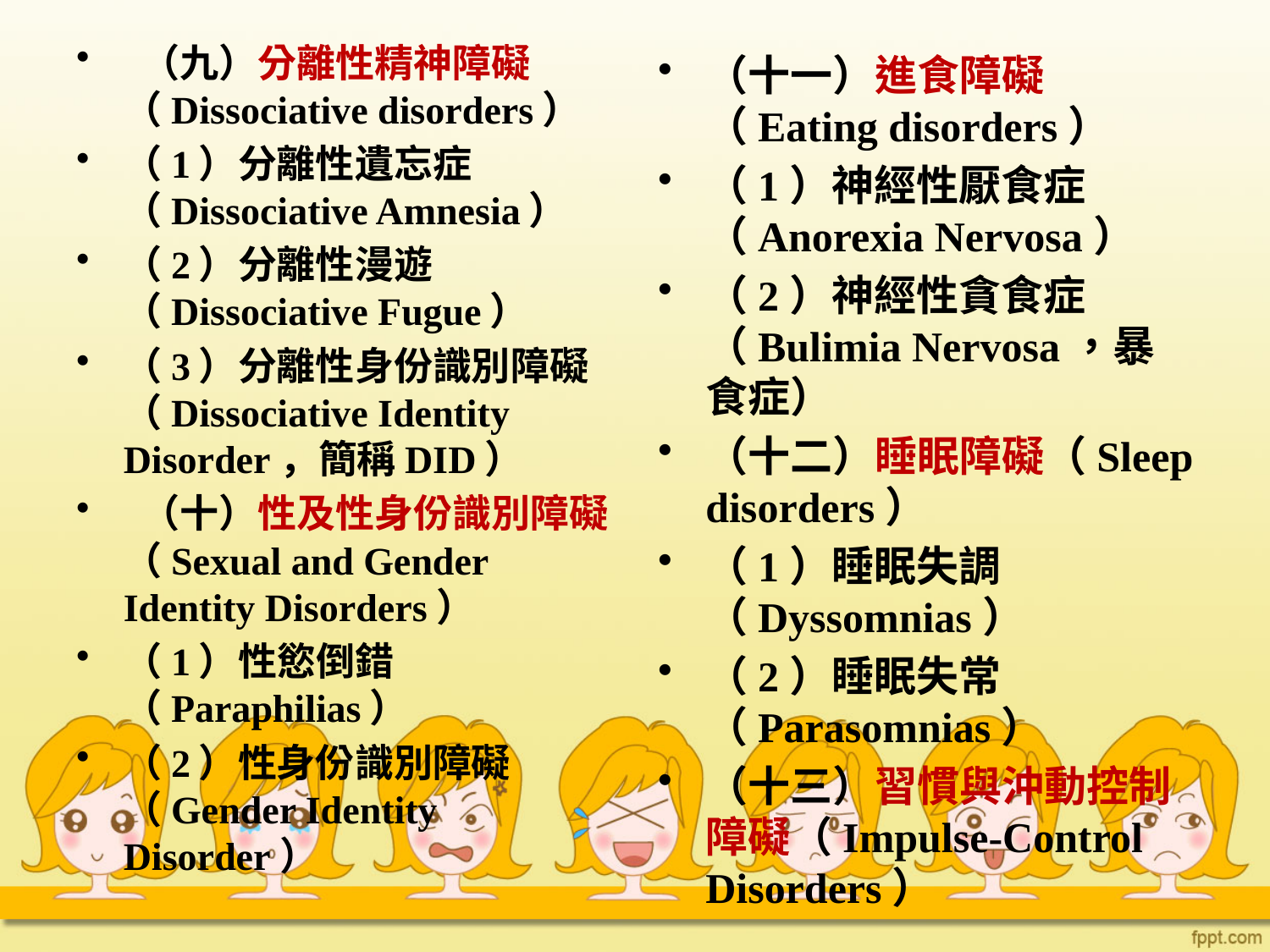

（九）分離性精神障礙（Dissociative disorders）
（1）分離性遺忘症（Dissociative Amnesia）
（2）分離性漫遊（Dissociative Fugue）
（3）分離性身份識別障礙（Dissociative Identity Disorder，簡稱DID）
 （十）性及性身份識別障礙（Sexual and Gender Identity Disorders）
（1）性慾倒錯（Paraphilias）
（2）性身份識別障礙（Gender Identity Disorder）

#
（十一）進食障礙（Eating disorders）
（1）神經性厭食症（Anorexia Nervosa）
（2）神經性貪食症（Bulimia Nervosa，暴食症）
（十二）睡眠障礙（Sleep disorders）
（1）睡眠失調（Dyssomnias）
（2）睡眠失常（Parasomnias）
（十三）習慣與沖動控制障礙（Impulse-Control Disorders）